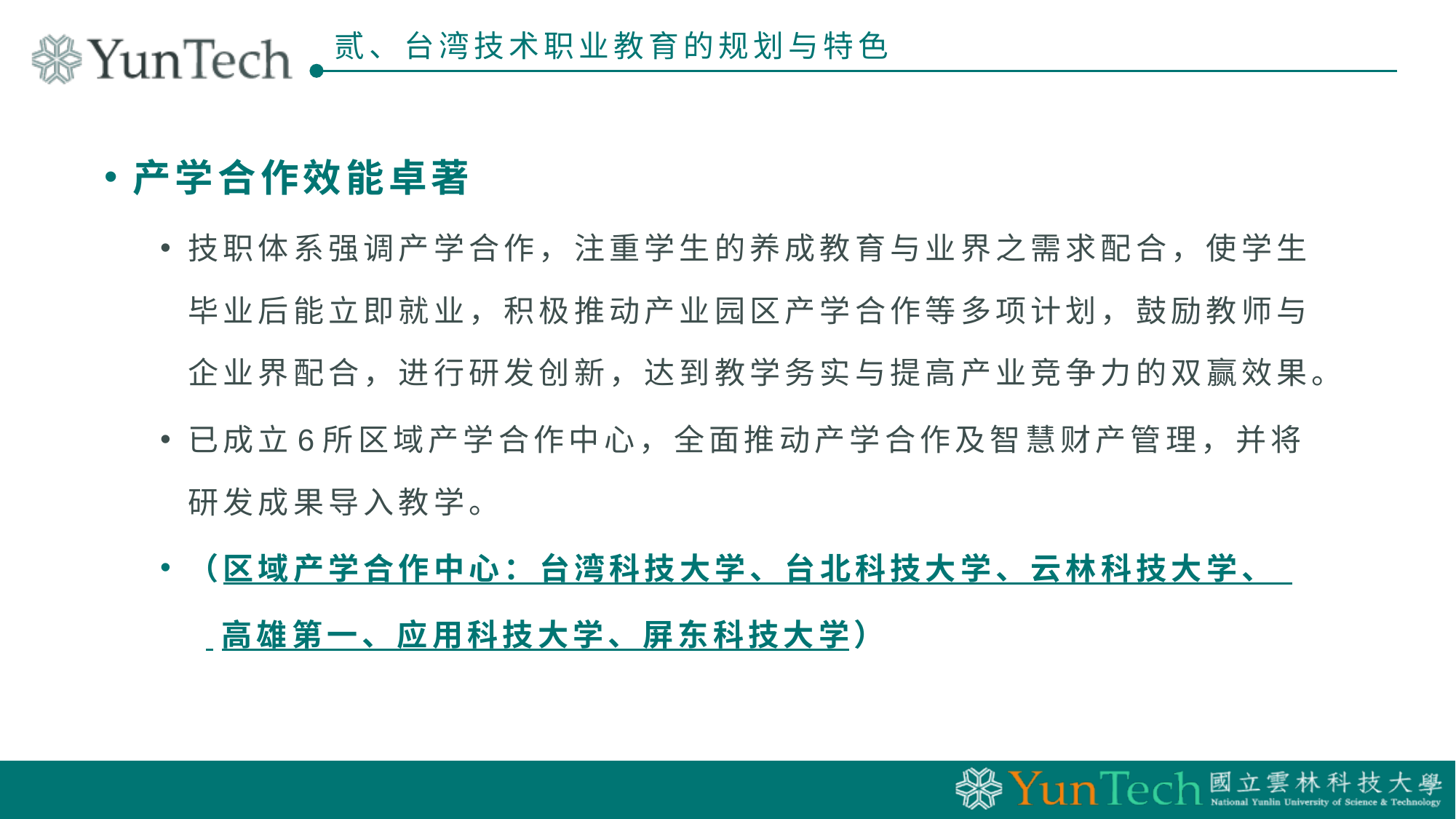

产学合作效能卓著
技职体系强调产学合作，注重学生的养成教育与业界之需求配合，使学生毕业后能立即就业，积极推动产业园区产学合作等多项计划，鼓励教师与企业界配合，进行研发创新，达到教学务实与提高产业竞争力的双赢效果。
已成立6所区域产学合作中心，全面推动产学合作及智慧财产管理，并将研发成果导入教学。
（区域产学合作中心：台湾科技大学、台北科技大学、云林科技大学、
     高雄第一、应用科技大学、屏东科技大学）